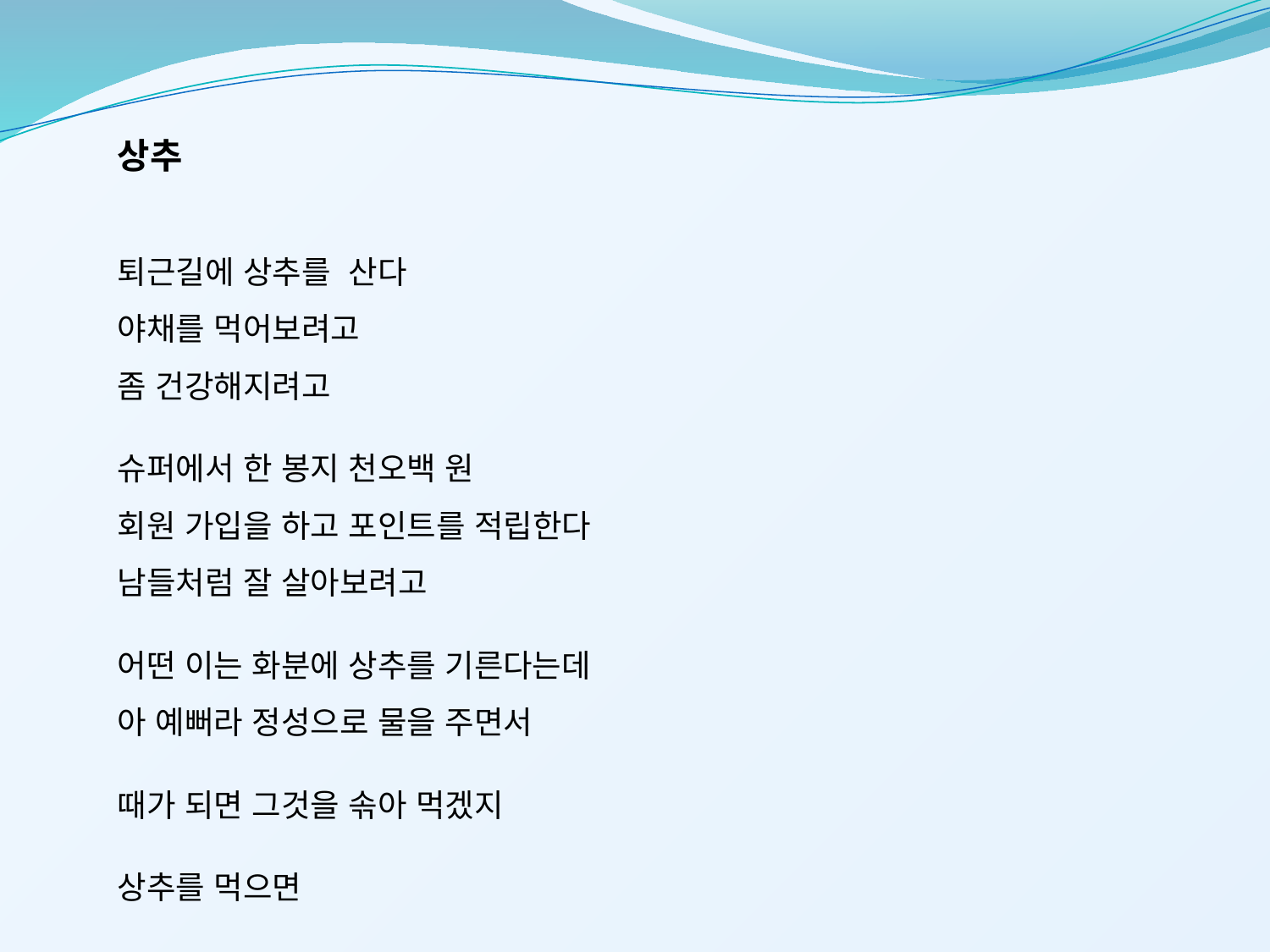

상추

퇴근길에 상추를  산다
야채를 먹어보려고
좀 건강해지려고

슈퍼에서 한 봉지 천오백 원
회원 가입을 하고 포인트를 적립한다
남들처럼 잘 살아보려고

어떤 이는 화분에 상추를 기른다는데
아 예뻐라 정성으로 물을 주면서

때가 되면 그것을 솎아 먹겠지

상추를 먹으면